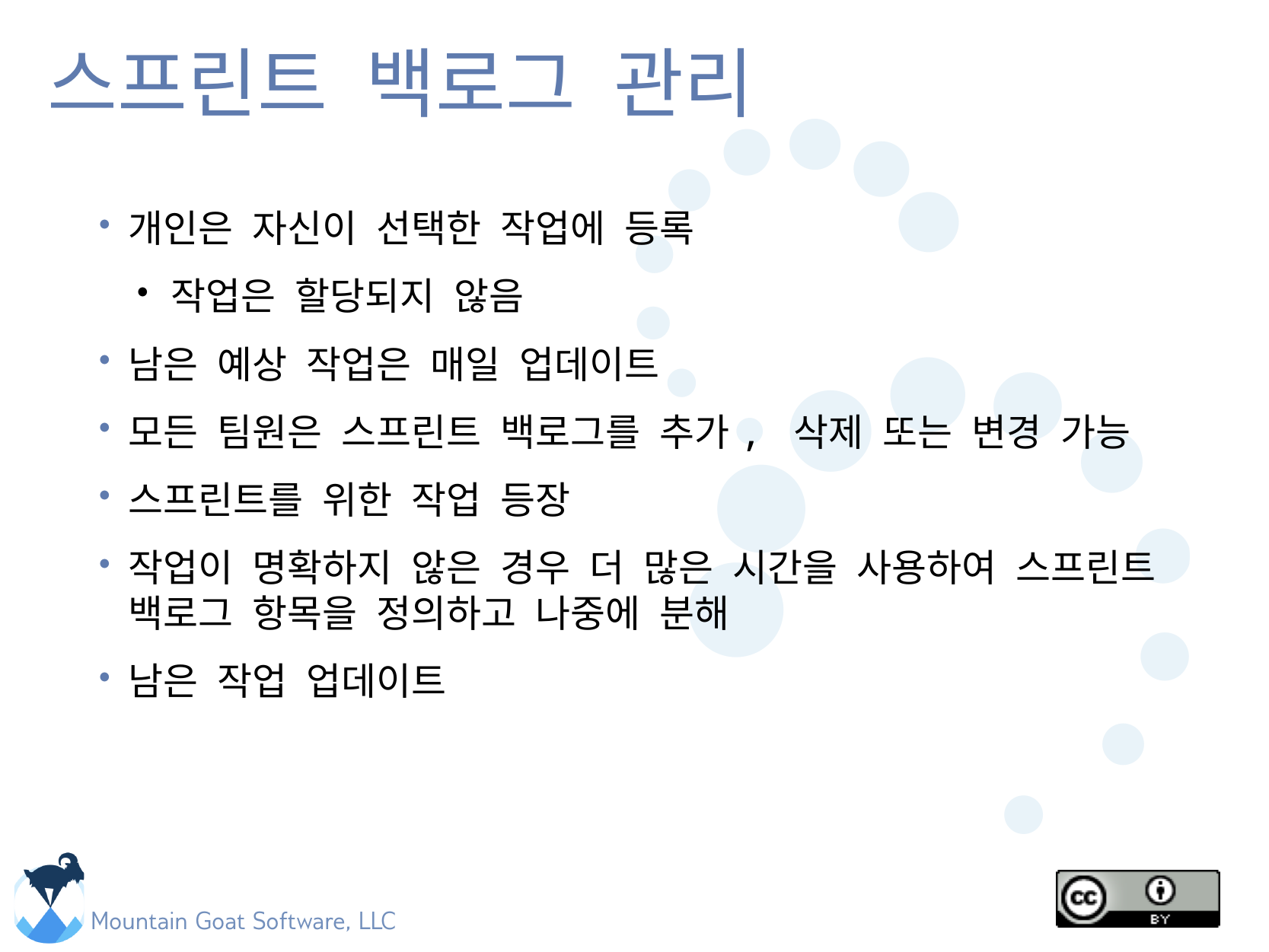

# 스프린트 백로그 관리
개인은 자신이 선택한 작업에 등록
작업은 할당되지 않음
남은 예상 작업은 매일 업데이트
모든 팀원은 스프린트 백로그를 추가, 삭제 또는 변경 가능
스프린트를 위한 작업 등장
작업이 명확하지 않은 경우 더 많은 시간을 사용하여 스프린트 백로그 항목을 정의하고 나중에 분해
남은 작업 업데이트